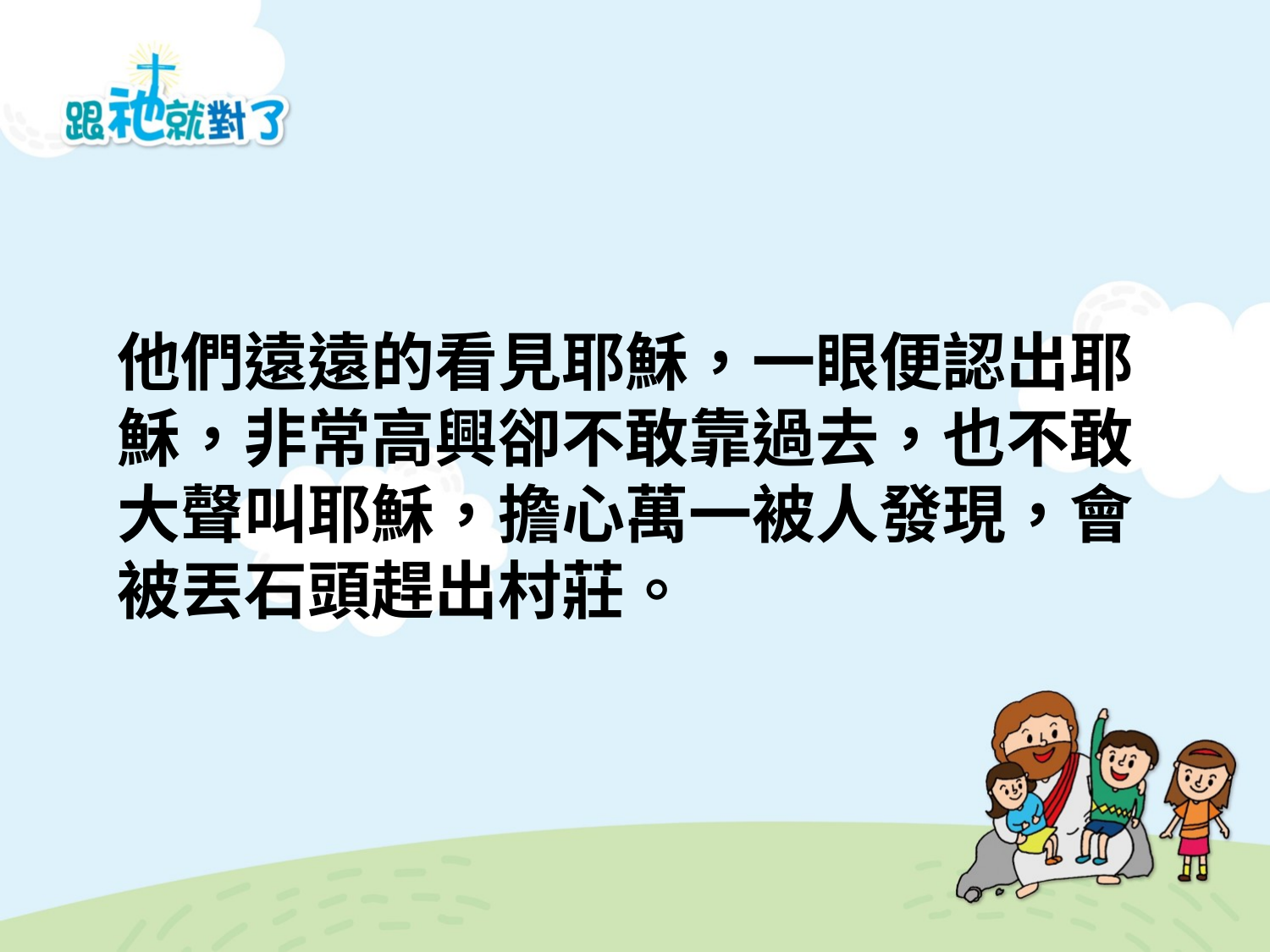

他們遠遠的看見耶穌，一眼便認出耶穌，非常高興卻不敢靠過去，也不敢大聲叫耶穌，擔心萬一被人發現，會被丟石頭趕出村莊。